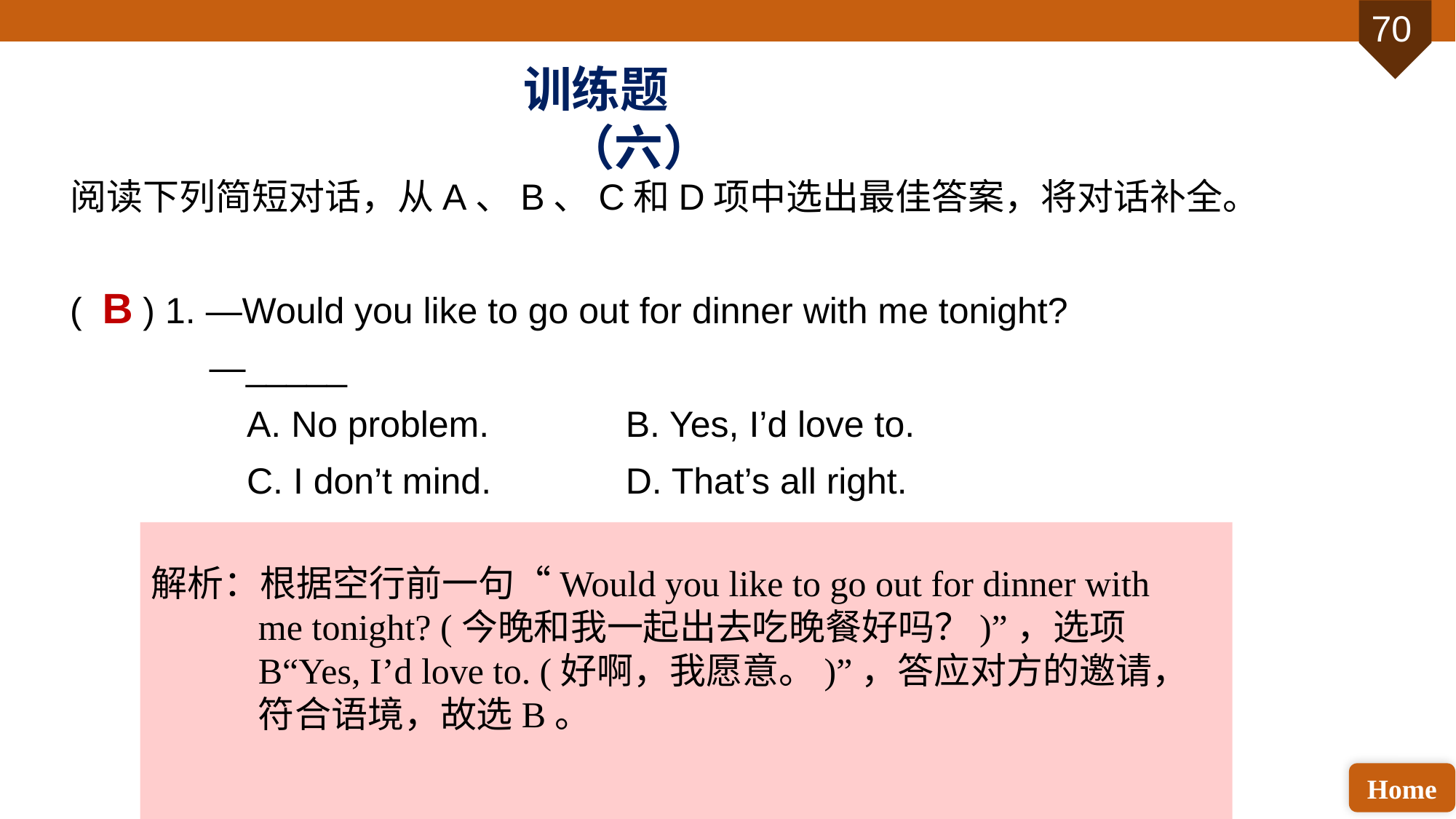

训练题（六）
阅读下列简短对话，从A、B、C和D项中选出最佳答案，将对话补全。

(      ) 1. —Would you like to go out for dinner with me tonight?
   —_____
            A. No problem. 		 B. Yes, I’d love to.
            C. I don’t mind.		 D. That’s all right.
B

解析：根据空行前一句“Would you like to go out for dinner with me tonight? (今晚和我一起出去吃晚餐好吗？)”，选项B“Yes, I’d love to. (好啊，我愿意。)”，答应对方的邀请，符合语境，故选B。